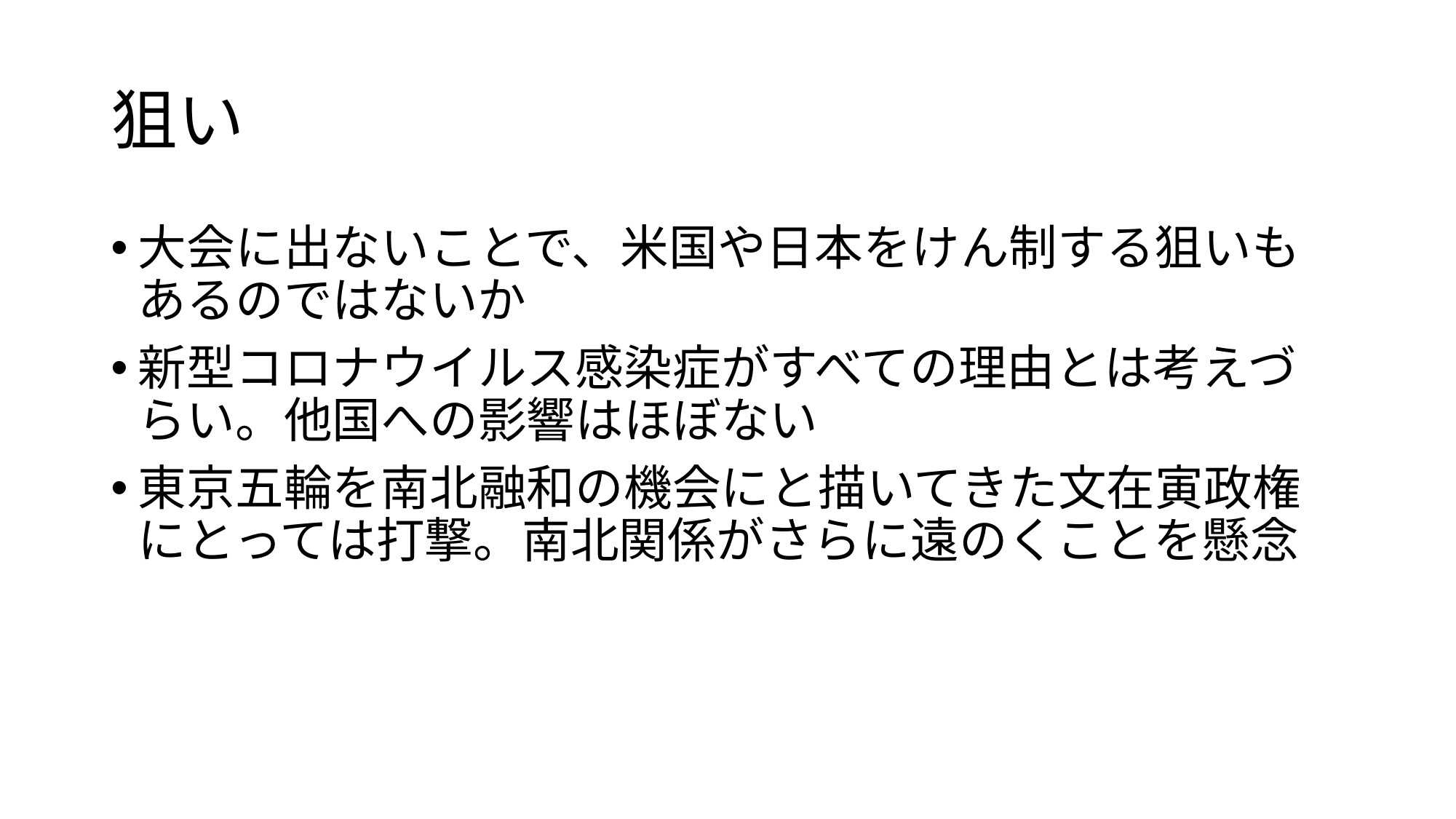

# 狙い
大会に出ないことで、米国や日本をけん制する狙いもあるのではないか
新型コロナウイルス感染症がすべての理由とは考えづらい。他国への影響はほぼない
東京五輪を南北融和の機会にと描いてきた文在寅政権にとっては打撃。南北関係がさらに遠のくことを懸念